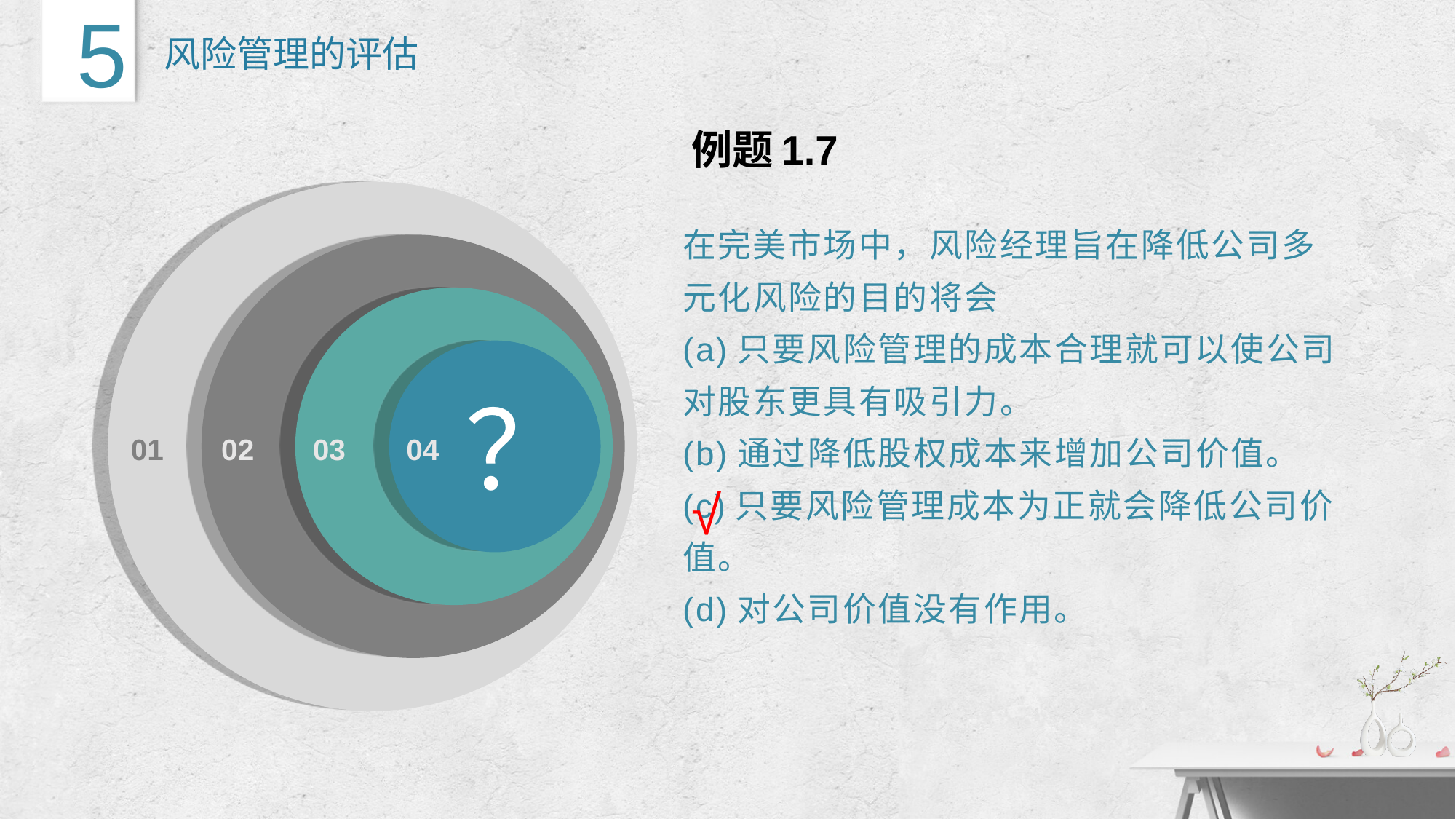

5
风险管理的评估
例题1.7

在完美市场中，风险经理旨在降低公司多元化风险的目的将会
(a)只要风险管理的成本合理就可以使公司对股东更具有吸引力。
(b)通过降低股权成本来增加公司价值。
(c)只要风险管理成本为正就会降低公司价值。
(d)对公司价值没有作用。

02

03
 ？
04
01
√